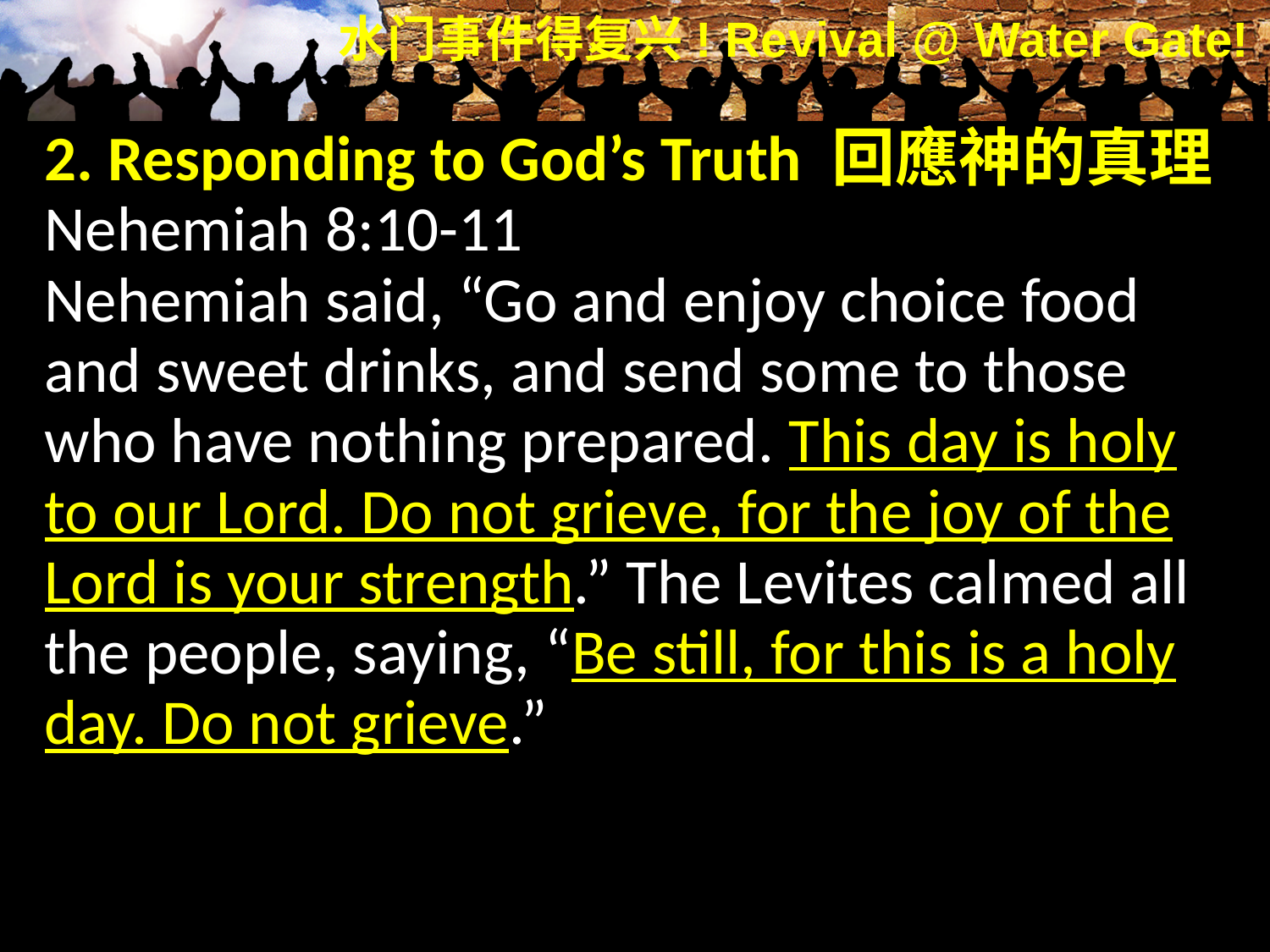

2. Responding to God’s Truth 回應神的真理
Nehemiah 8:10-11
Nehemiah said, “Go and enjoy choice food and sweet drinks, and send some to those who have nothing prepared. This day is holy to our Lord. Do not grieve, for the joy of the Lord is your strength.” The Levites calmed all the people, saying, “Be still, for this is a holy day. Do not grieve.”